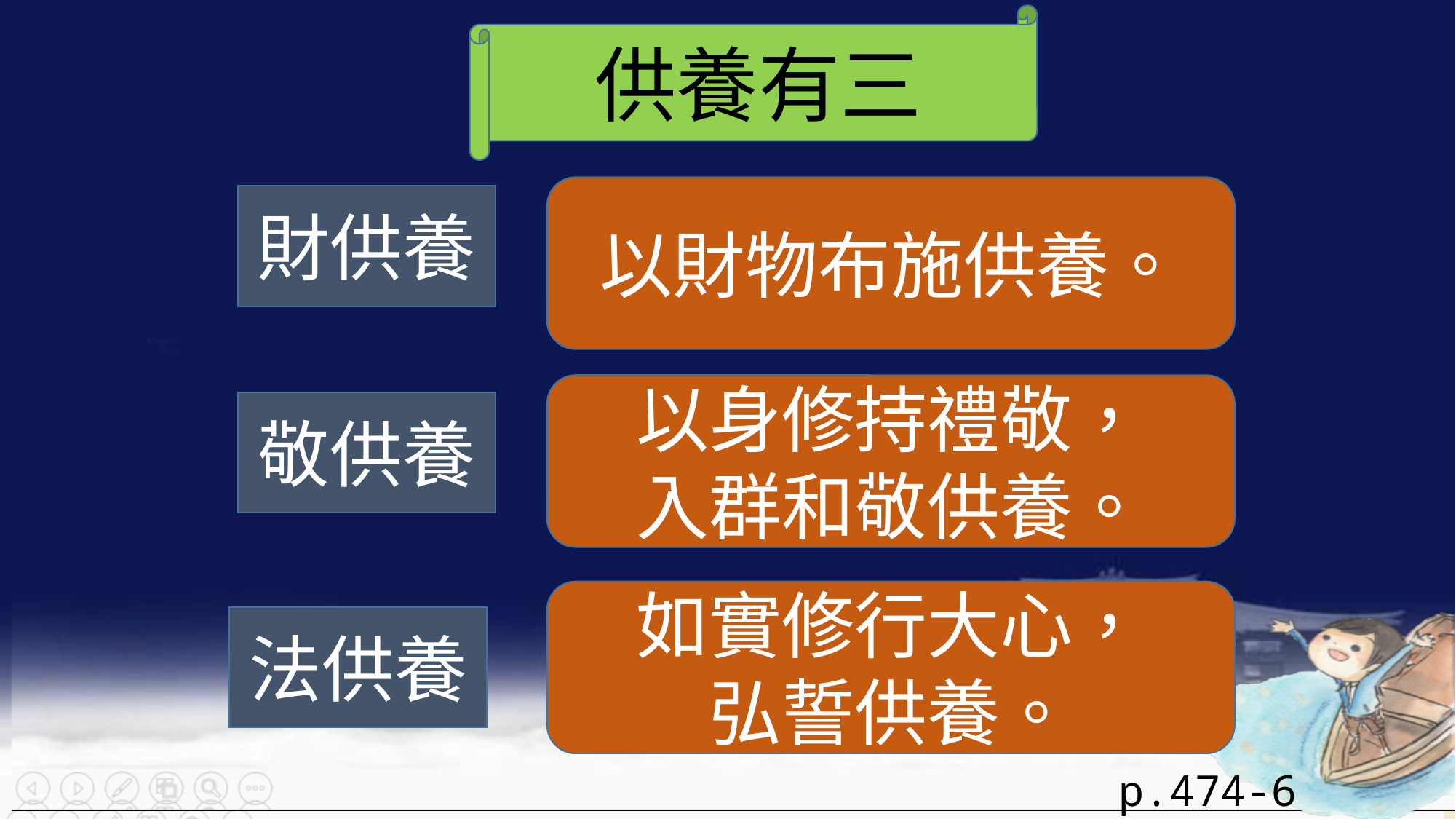

供養有三
以財物布施供養。
財供養
以身修持禮敬，
入群和敬供養。
敬供養
如實修行大心，
弘誓供養。
法供養
p.474-6